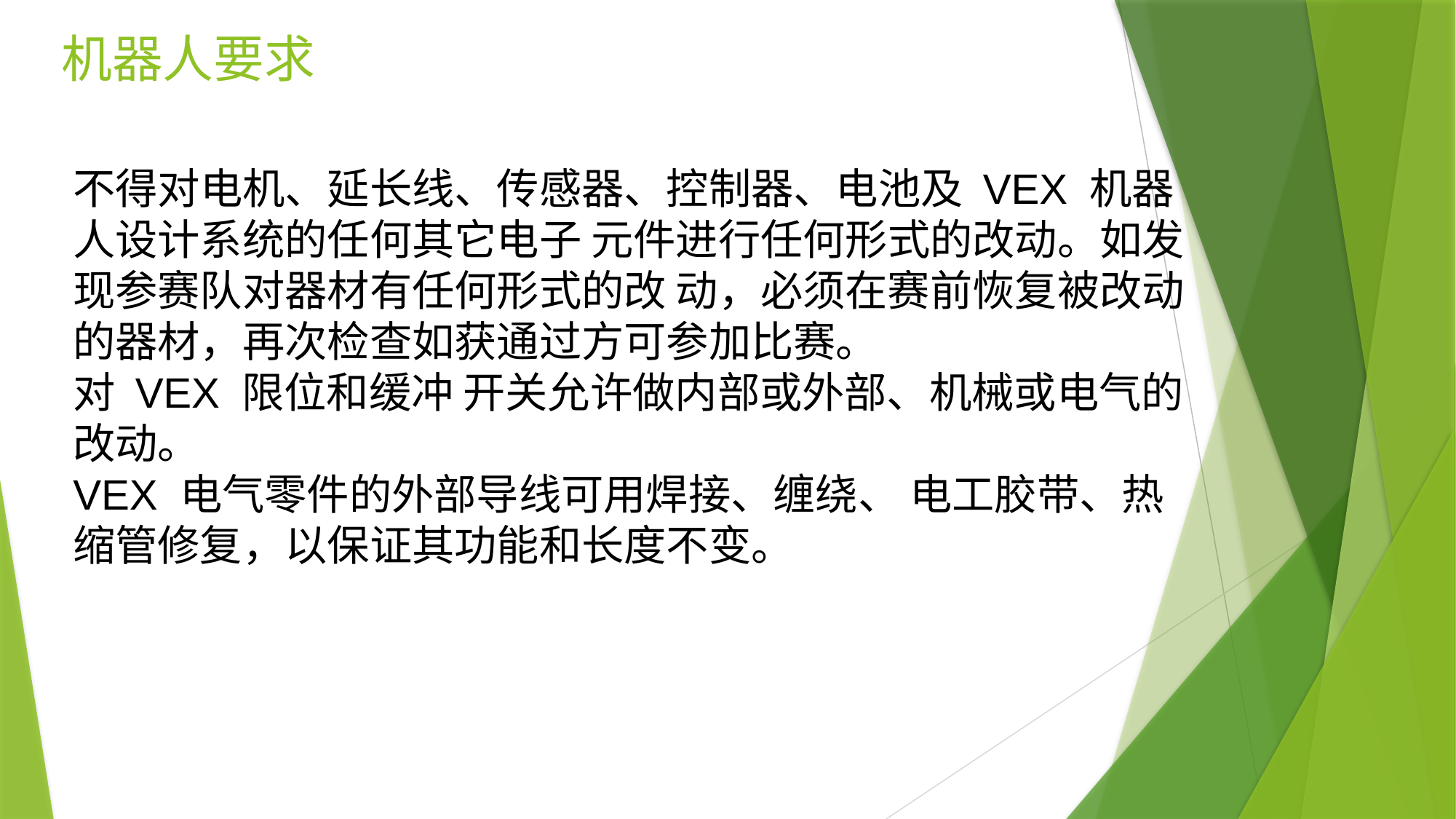

# 机器人要求
不得对电机、延长线、传感器、控制器、电池及 VEX 机器人设计系统的任何其它电子 元件进行任何形式的改动。如发现参赛队对器材有任何形式的改 动，必须在赛前恢复被改动的器材，再次检查如获通过方可参加比赛。
对 VEX 限位和缓冲 开关允许做内部或外部、机械或电气的改动。
VEX 电气零件的外部导线可用焊接、缠绕、 电工胶带、热缩管修复，以保证其功能和长度不变。